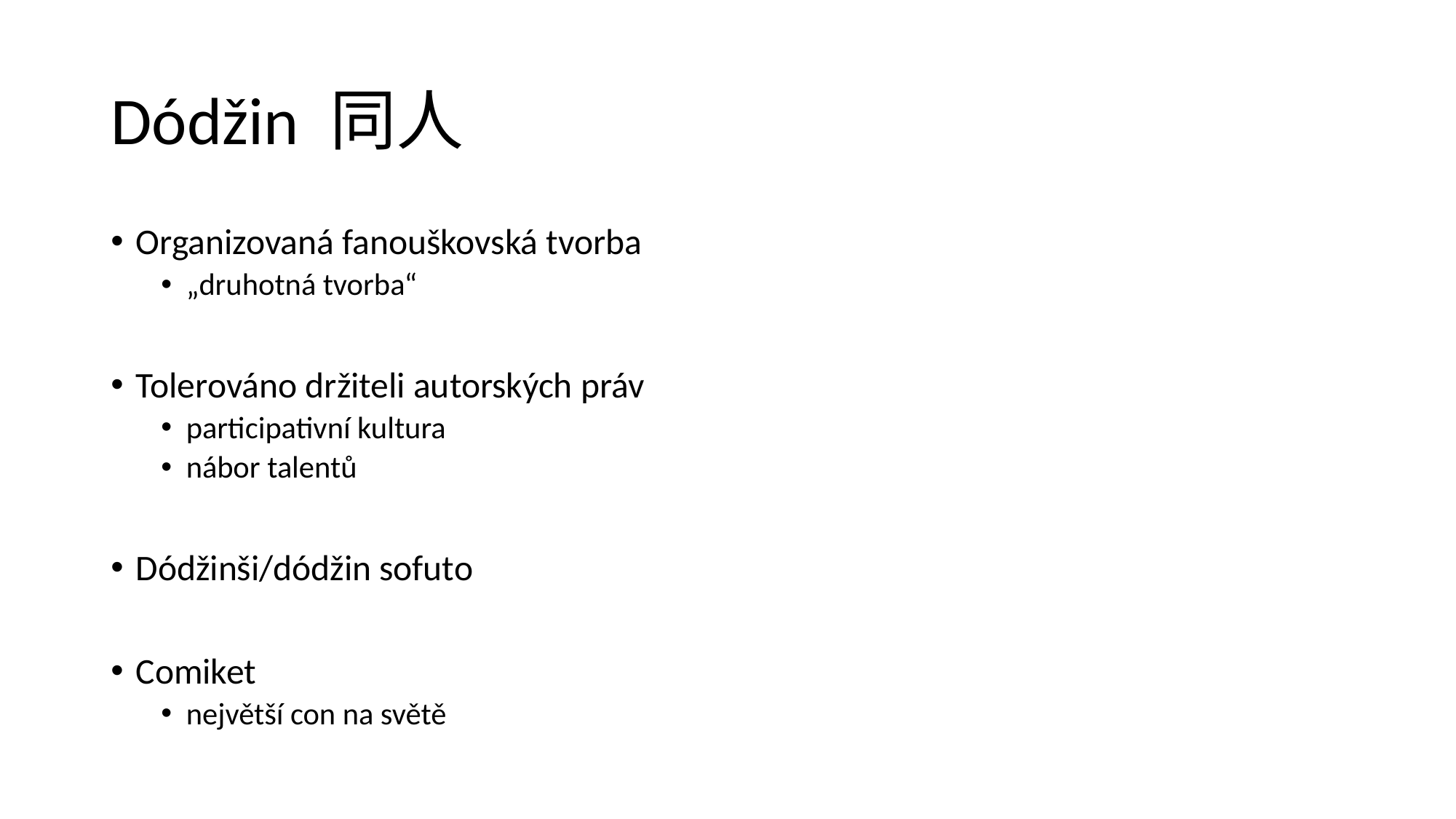

# Dódžin 同人
Organizovaná fanouškovská tvorba
„druhotná tvorba“

Tolerováno držiteli autorských práv
participativní kultura
nábor talentů

Dódžinši/dódžin sofuto

Comiket
největší con na světě